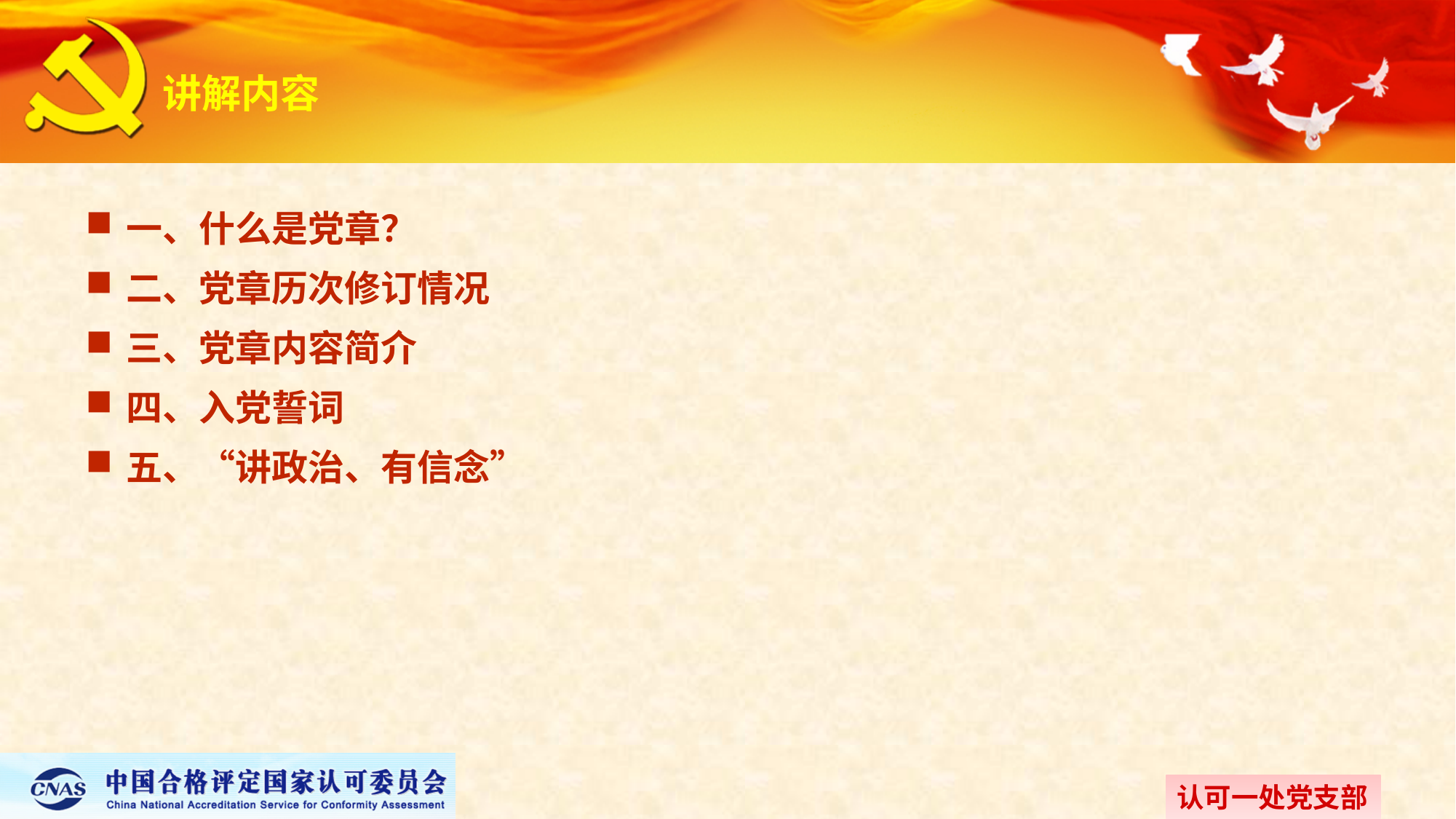

# 讲解内容
一、什么是党章？
二、党章历次修订情况
三、党章内容简介
四、入党誓词
五、“讲政治、有信念”